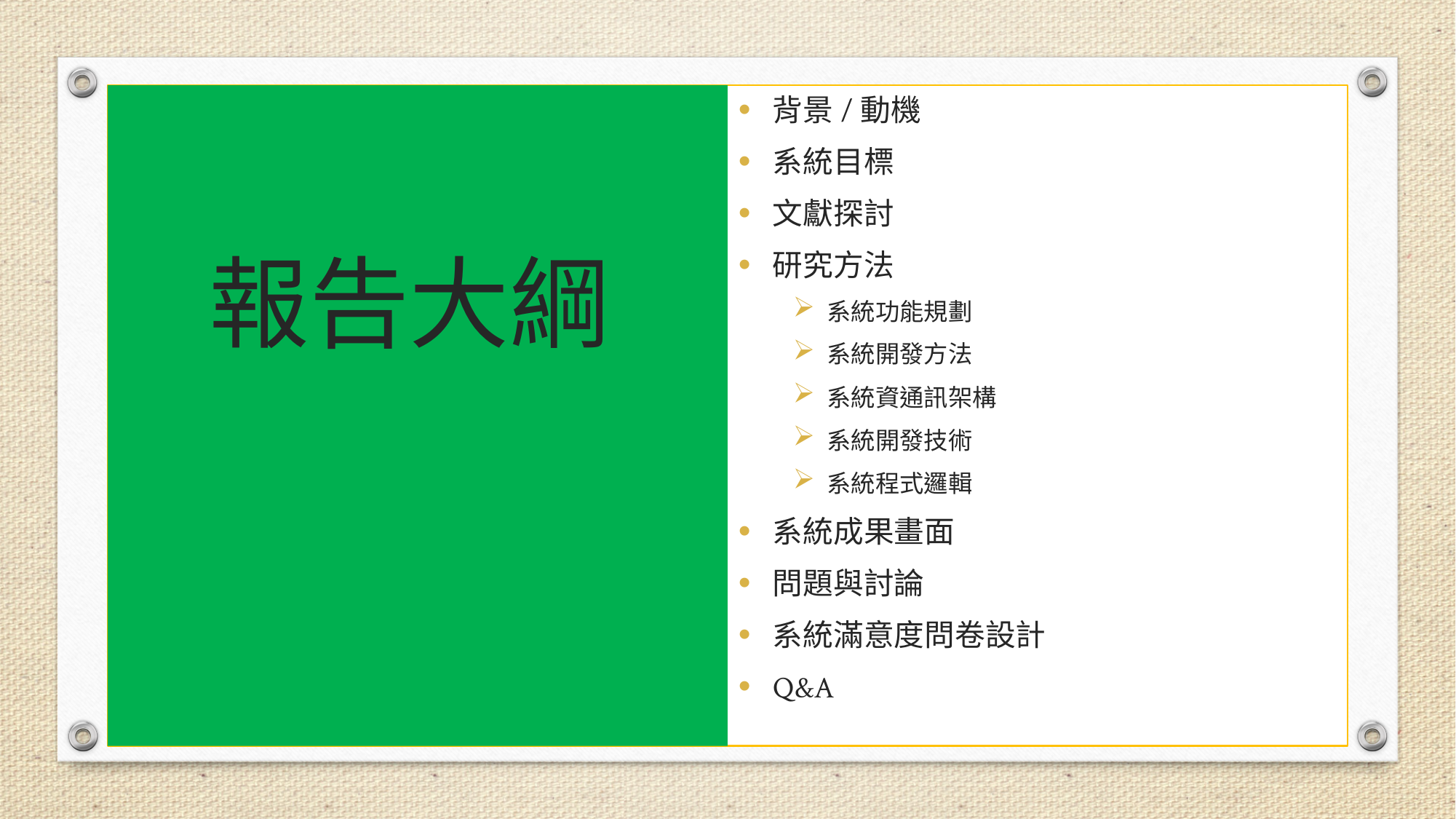

報告大綱

背景/動機
系統目標
文獻探討
研究方法
系統功能規劃
系統開發方法
系統資通訊架構
系統開發技術
系統程式邏輯
系統成果畫面
問題與討論
系統滿意度問卷設計
Q&A